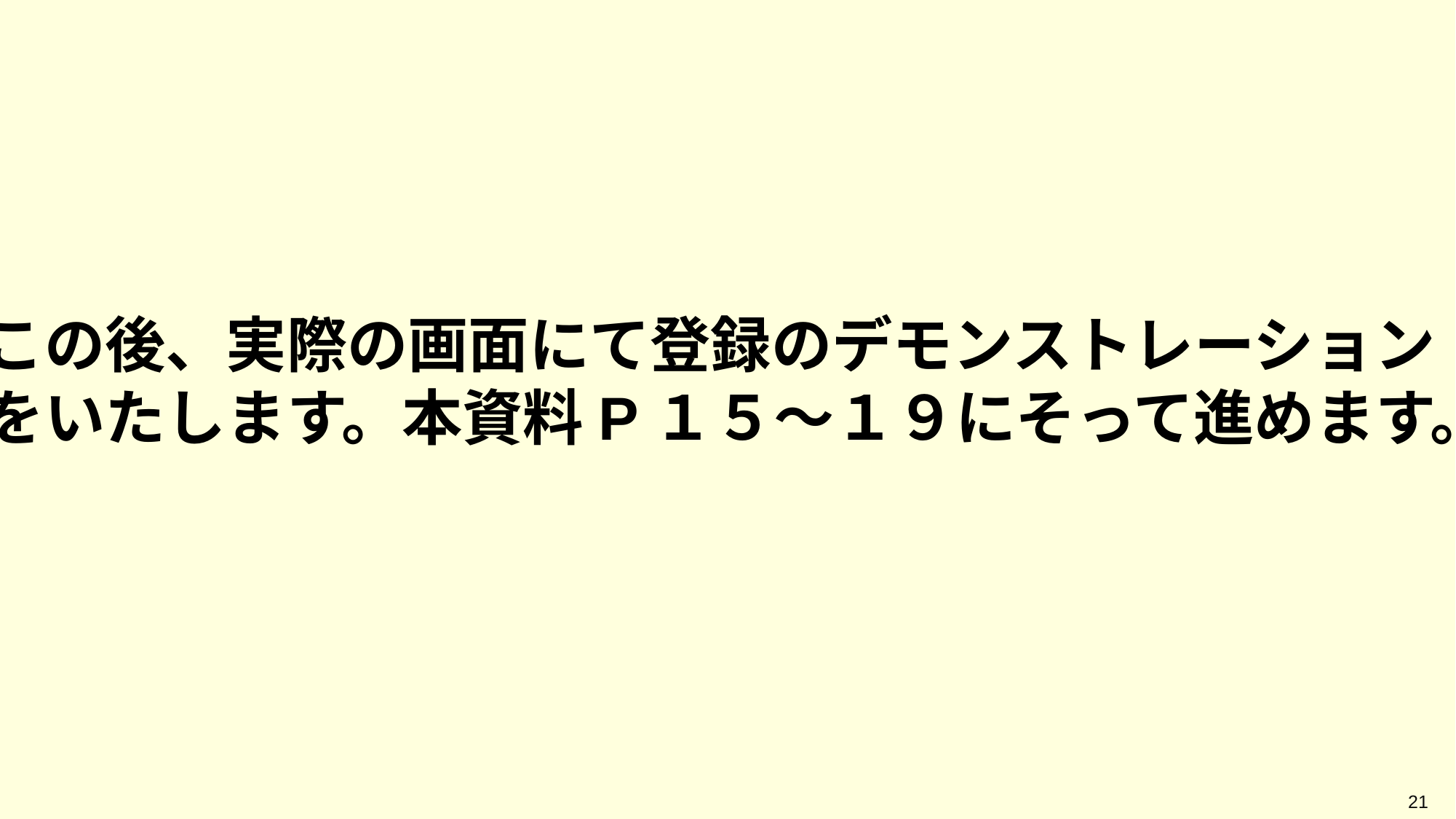

この後、実際の画面にて登録のデモンストレーション
をいたします。本資料P１５～１９にそって進めます。
21